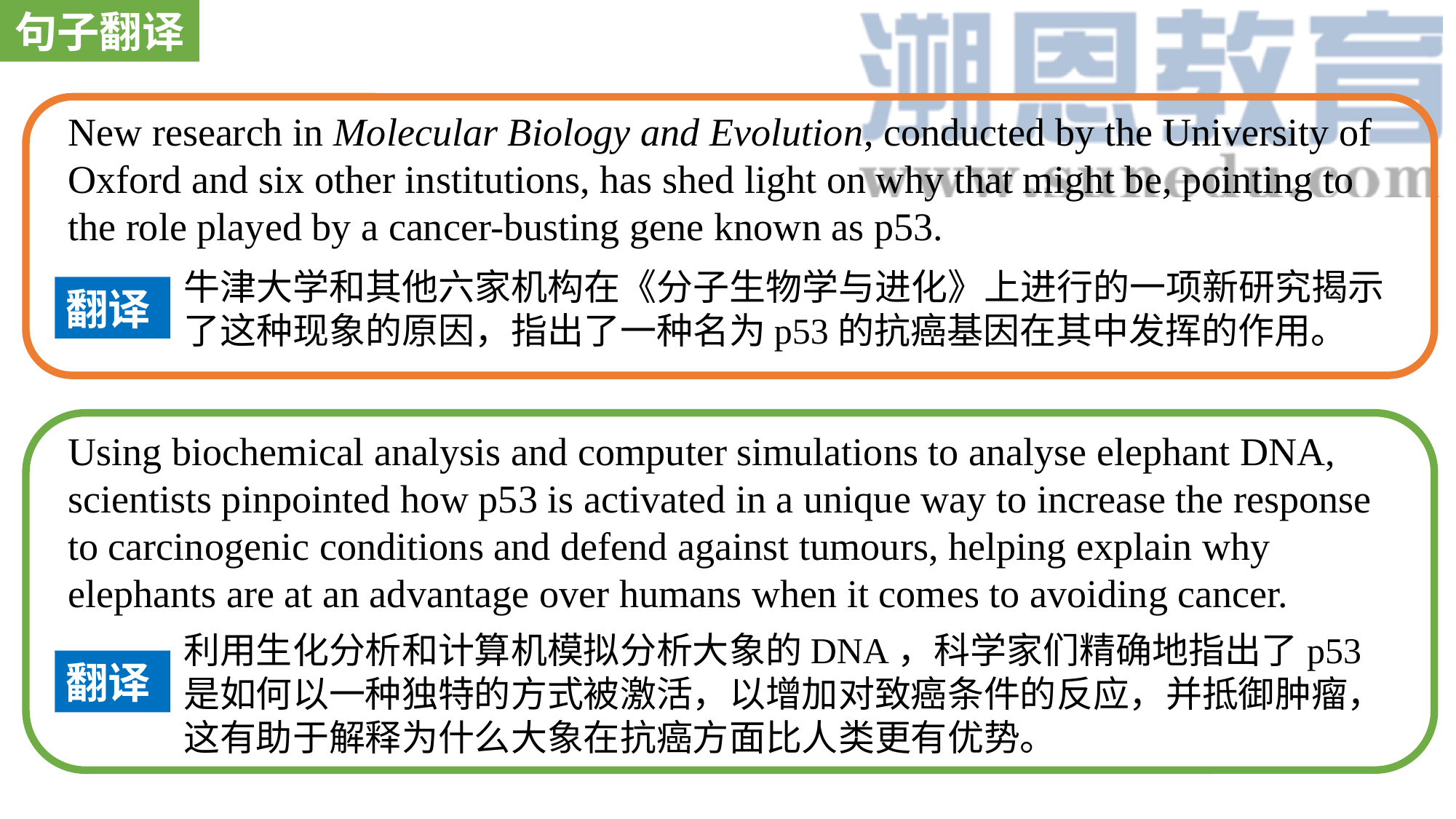

句子翻译

New research in Molecular Biology and Evolution, conducted by the University of Oxford and six other institutions, has shed light on why that might be, pointing to the role played by a cancer-busting gene known as p53.
牛津大学和其他六家机构在《分子生物学与进化》上进行的一项新研究揭示了这种现象的原因，指出了一种名为p53的抗癌基因在其中发挥的作用。
翻译

Using biochemical analysis and computer simulations to analyse elephant DNA, scientists pinpointed how p53 is activated in a unique way to increase the response to carcinogenic conditions and defend against tumours, helping explain why elephants are at an advantage over humans when it comes to avoiding cancer.
利用生化分析和计算机模拟分析大象的DNA，科学家们精确地指出了p53是如何以一种独特的方式被激活，以增加对致癌条件的反应，并抵御肿瘤，这有助于解释为什么大象在抗癌方面比人类更有优势。
翻译